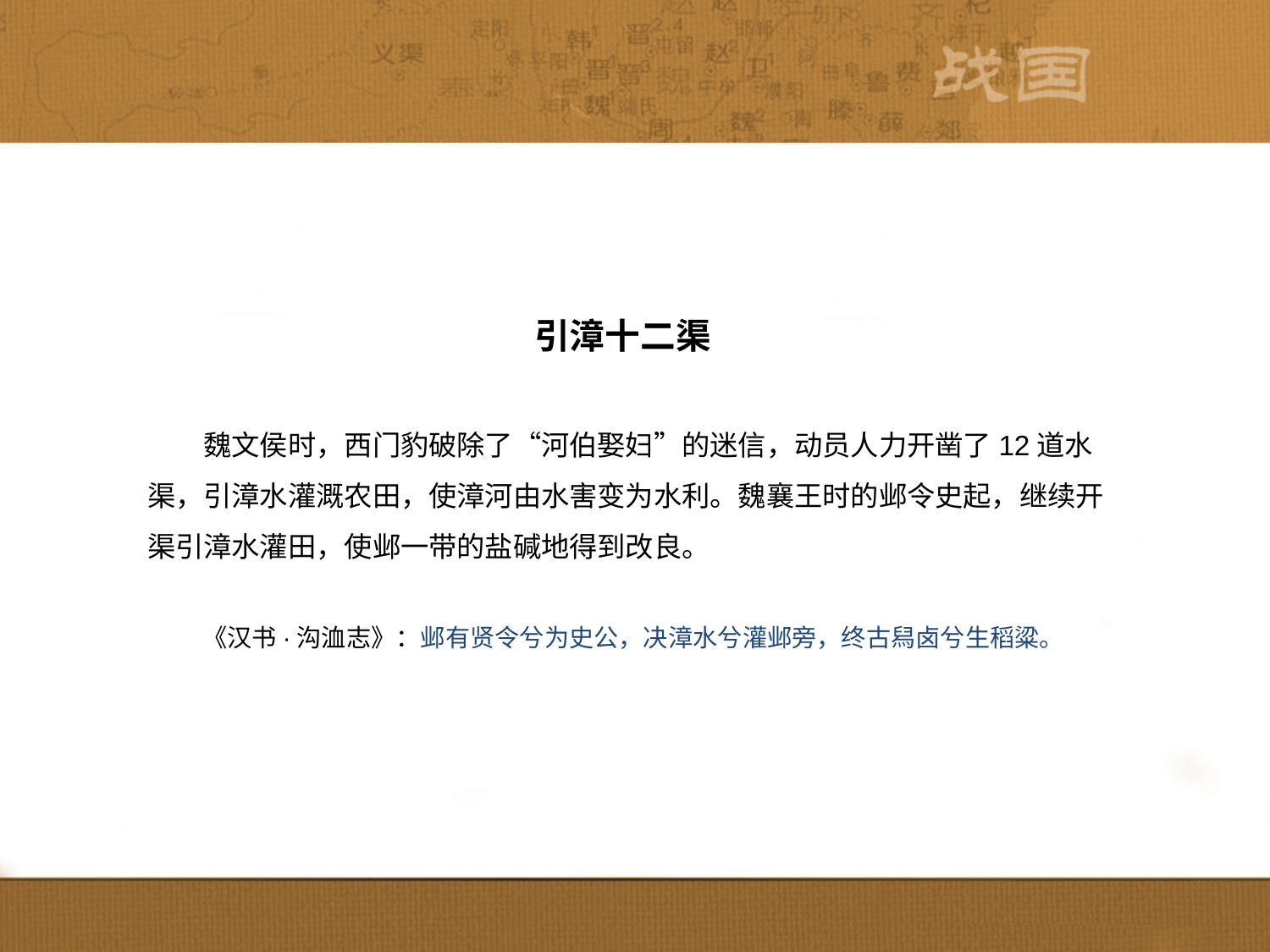

引漳十二渠
　　魏文侯时，西门豹破除了“河伯娶妇”的迷信，动员人力开凿了12道水渠，引漳水灌溉农田，使漳河由水害变为水利。魏襄王时的邺令史起，继续开渠引漳水灌田，使邺一带的盐碱地得到改良。

　　 《汉书·沟洫志》：邺有贤令兮为史公，决漳水兮灌邺旁，终古舄卤兮生稻粱。